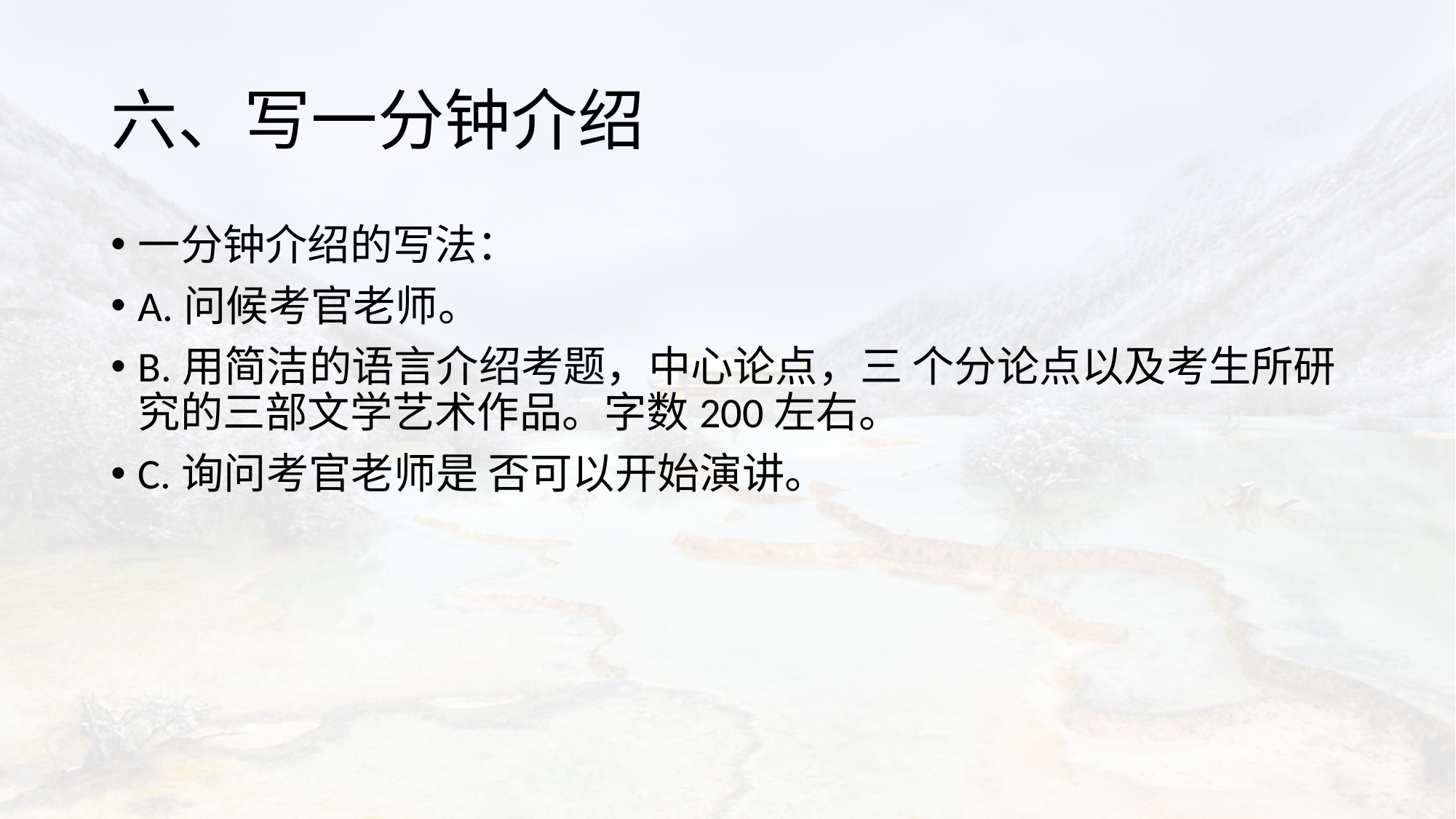

# 六、写一分钟介绍
一分钟介绍的写法：
A.问候考官老师。
B.用简洁的语言介绍考题，中心论点，三 个分论点以及考生所研究的三部文学艺术作品。字数200左右。
C.询问考官老师是 否可以开始演讲。